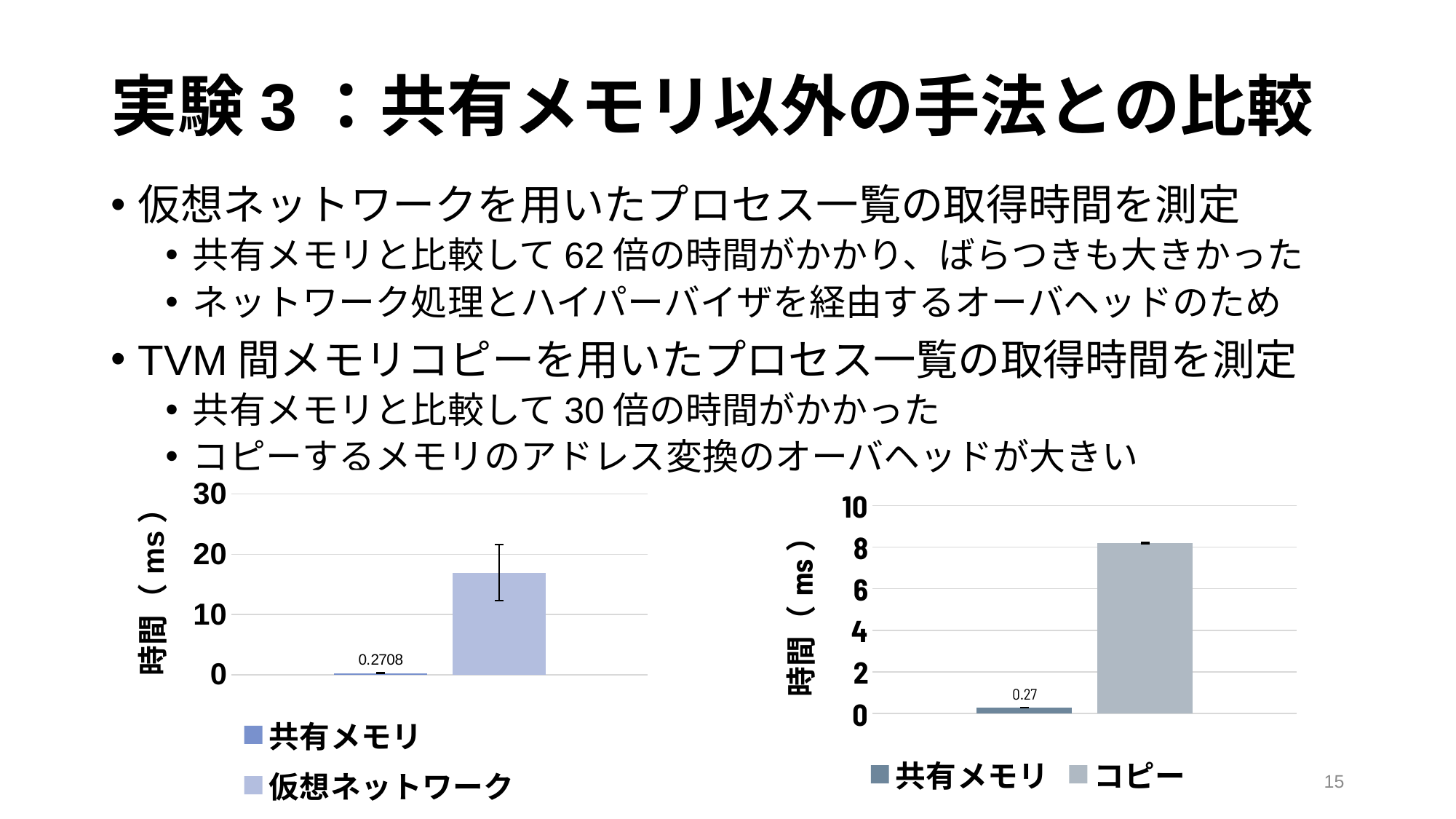

# 実験3：共有メモリ以外の手法との比較
仮想ネットワークを用いたプロセス一覧の取得時間を測定
共有メモリと比較して62倍の時間がかかり、ばらつきも大きかった
ネットワーク処理とハイパーバイザを経由するオーバヘッドのため
TVM間メモリコピーを用いたプロセス一覧の取得時間を測定
共有メモリと比較して30倍の時間がかかった
コピーするメモリのアドレス変換のオーバヘッドが大きい

### Chart

| Category | 共有メモリ | 仮想ネットワーク |
|---|---|---|

### Chart

| Category | 共有メモリ | コピー |
|---|---|---|
15